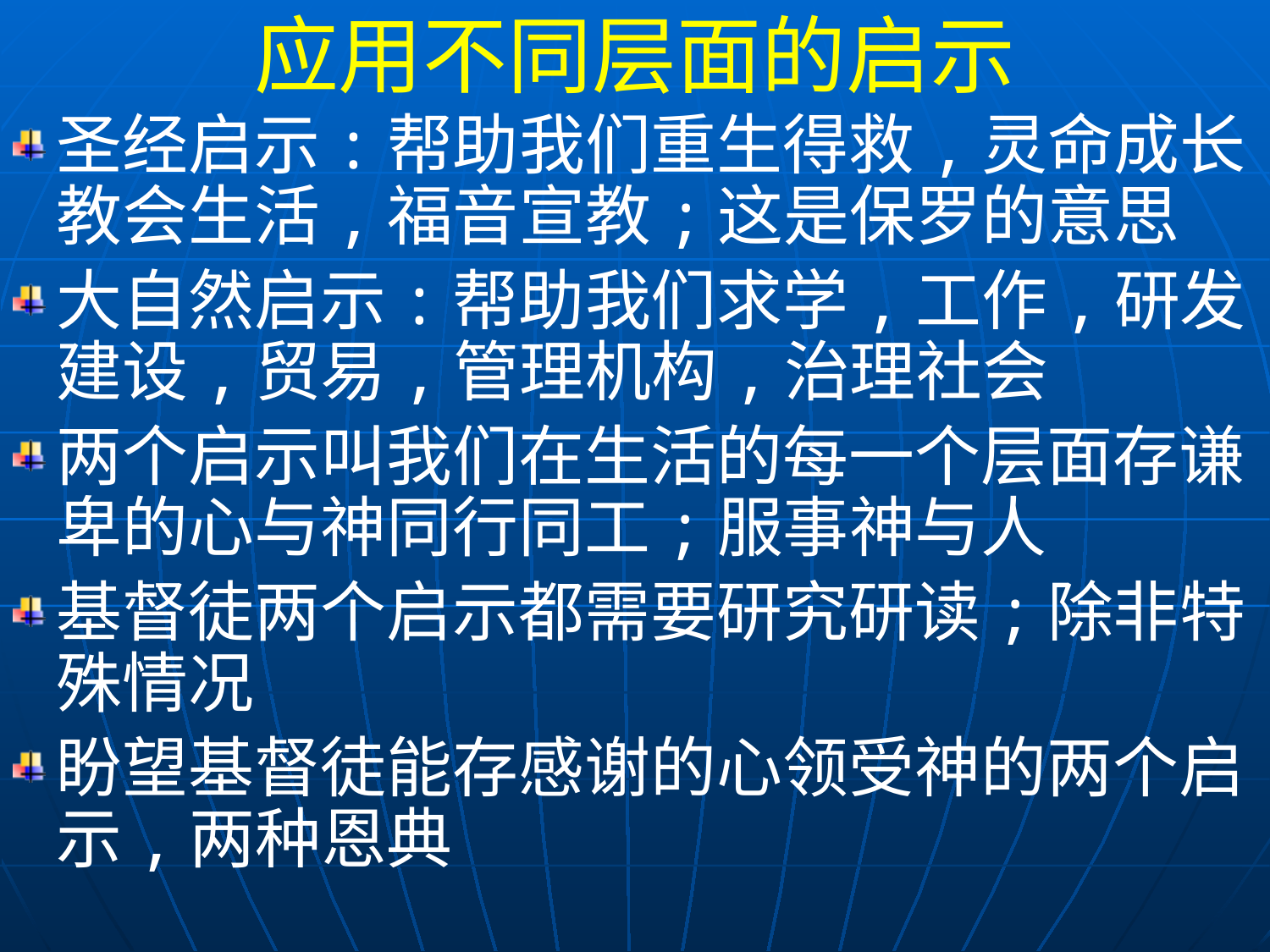

应用不同层面的启示
圣经启示:帮助我们重生得救,灵命成长,教会生活,福音宣教;这是保罗的意思
大自然启示:帮助我们求学,工作,研发,建设,贸易,管理机构,治理社会
两个启示叫我们在生活的每一个层面存谦卑的心与神同行同工;服事神与人
基督徒两个启示都需要研究研读;除非特殊情况
盼望基督徒能存感谢的心领受神的两个启示,两种恩典